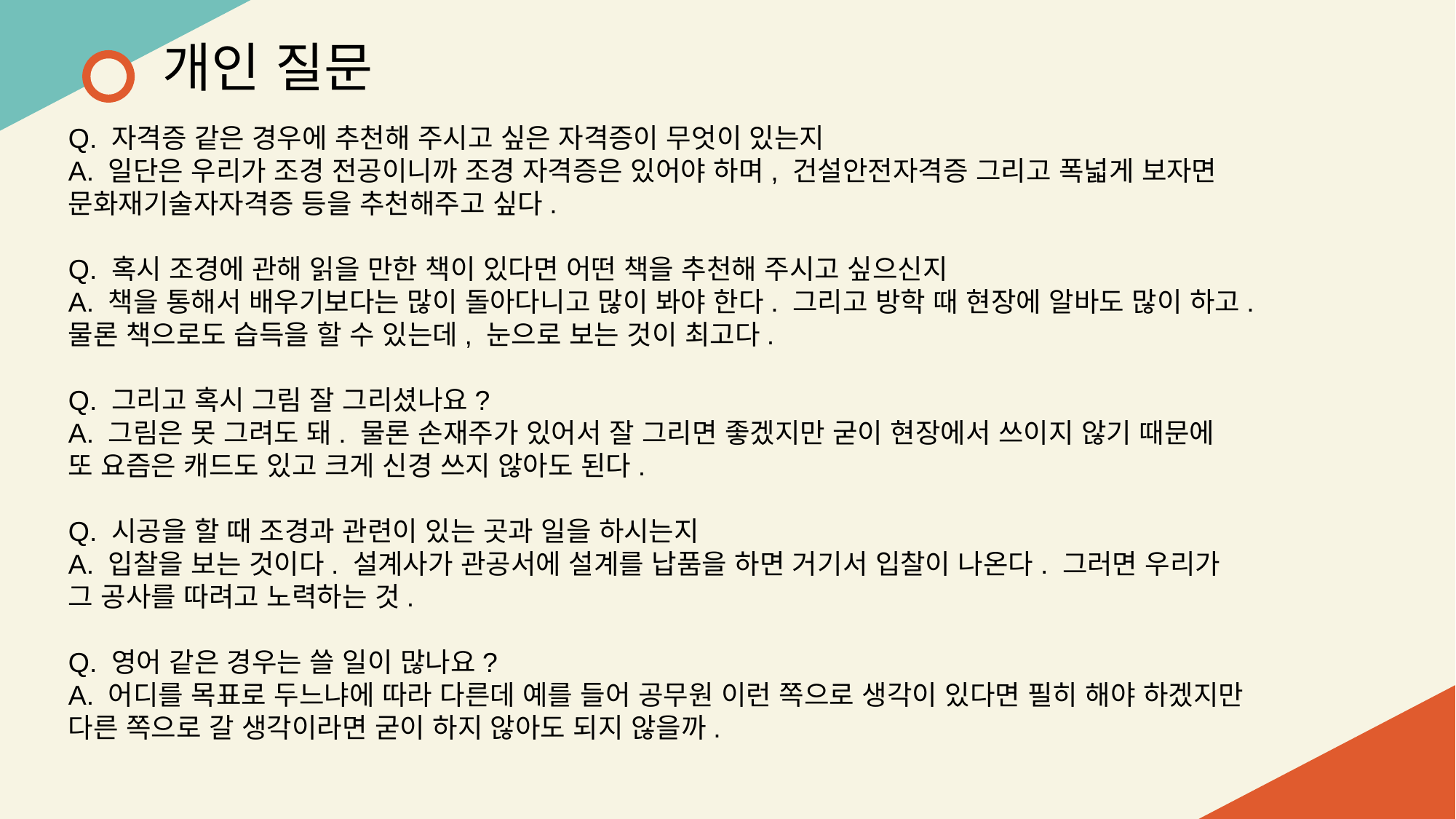

개인 질문

Q. 자격증 같은 경우에 추천해 주시고 싶은 자격증이 무엇이 있는지
A. 일단은 우리가 조경 전공이니까 조경 자격증은 있어야 하며, 건설안전자격증 그리고 폭넓게 보자면
문화재기술자자격증 등을 추천해주고 싶다.

Q. 혹시 조경에 관해 읽을 만한 책이 있다면 어떤 책을 추천해 주시고 싶으신지
A. 책을 통해서 배우기보다는 많이 돌아다니고 많이 봐야 한다. 그리고 방학 때 현장에 알바도 많이 하고.
물론 책으로도 습득을 할 수 있는데, 눈으로 보는 것이 최고다.

Q. 그리고 혹시 그림 잘 그리셨나요?
A. 그림은 못 그려도 돼. 물론 손재주가 있어서 잘 그리면 좋겠지만 굳이 현장에서 쓰이지 않기 때문에
또 요즘은 캐드도 있고 크게 신경 쓰지 않아도 된다.

Q. 시공을 할 때 조경과 관련이 있는 곳과 일을 하시는지
A. 입찰을 보는 것이다. 설계사가 관공서에 설계를 납품을 하면 거기서 입찰이 나온다. 그러면 우리가
그 공사를 따려고 노력하는 것.

Q. 영어 같은 경우는 쓸 일이 많나요?
A. 어디를 목표로 두느냐에 따라 다른데 예를 들어 공무원 이런 쪽으로 생각이 있다면 필히 해야 하겠지만
다른 쪽으로 갈 생각이라면 굳이 하지 않아도 되지 않을까.